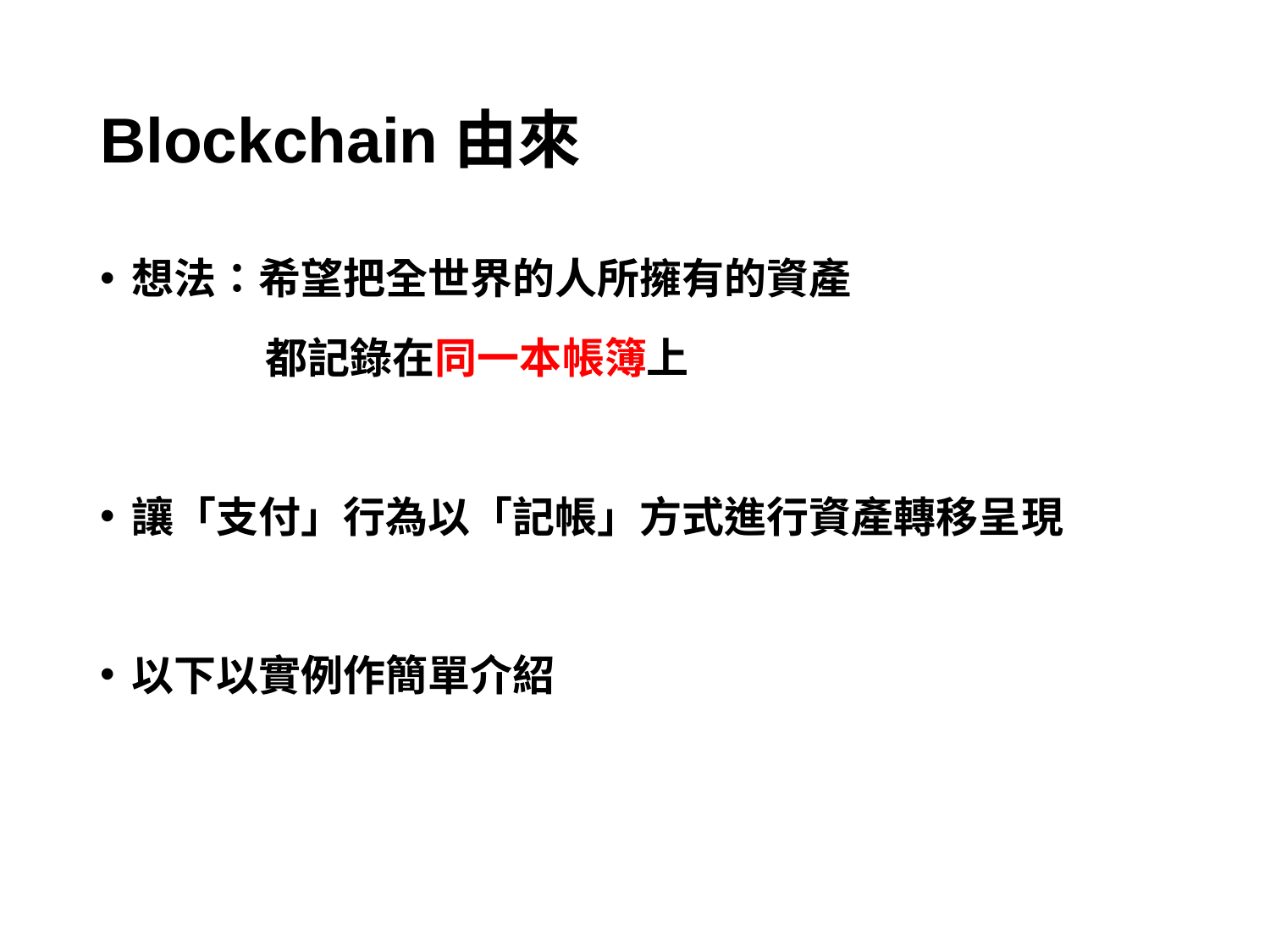

# Blockchain由來
想法：希望把全世界的人所擁有的資產
	   都記錄在同一本帳簿上

讓「支付」行為以「記帳」方式進行資產轉移呈現

以下以實例作簡單介紹